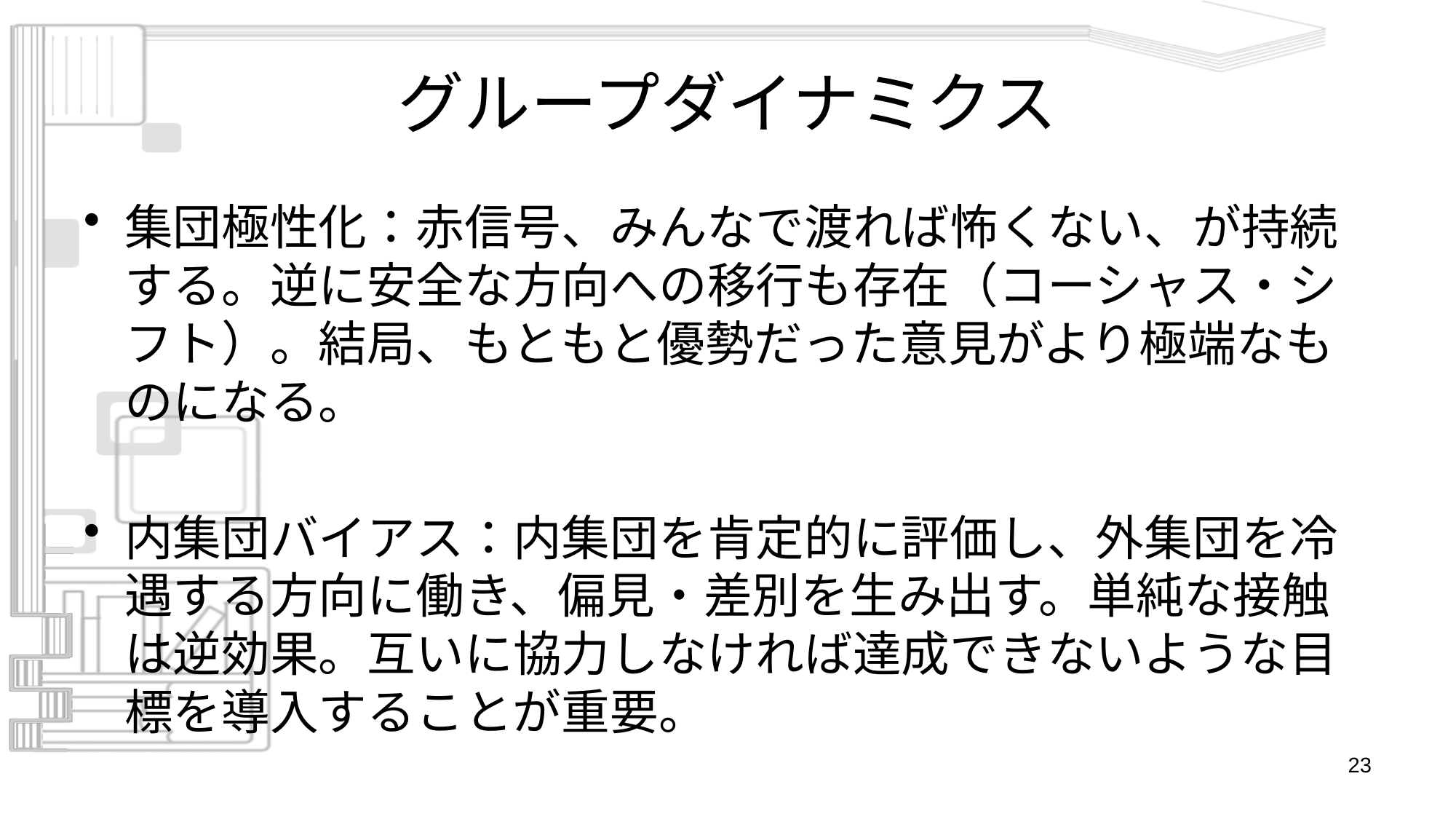

# グループダイナミクス
集団極性化：赤信号、みんなで渡れば怖くない、が持続する。逆に安全な方向への移行も存在（コーシャス・シフト）。結局、もともと優勢だった意見がより極端なものになる。

内集団バイアス：内集団を肯定的に評価し、外集団を冷遇する方向に働き、偏見・差別を生み出す。単純な接触は逆効果。互いに協力しなければ達成できないような目標を導入することが重要。
23